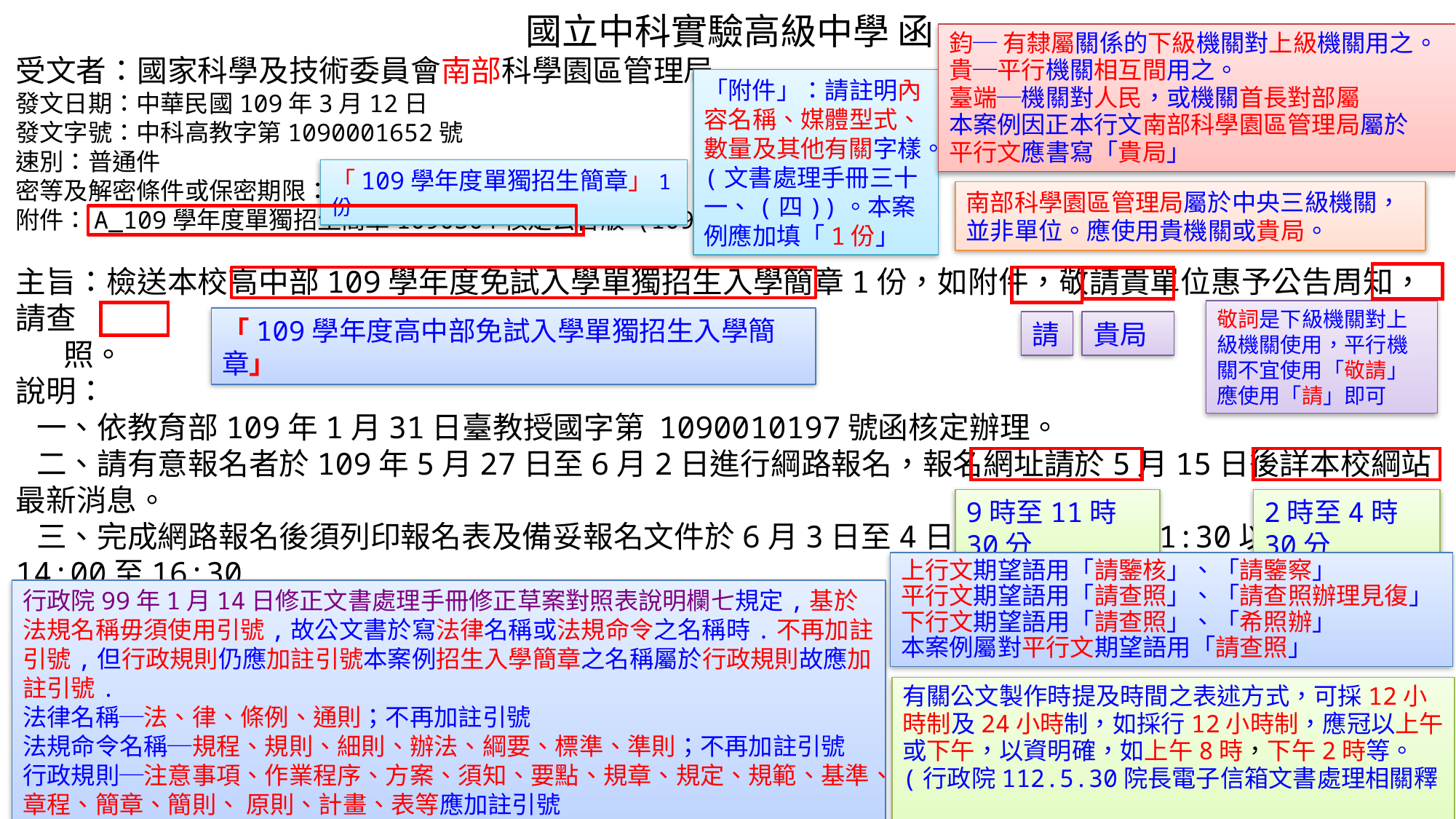

國立中科實驗高級中學 函
受文者：國家科學及技術委員會南部科學園區管理局
發文日期：中華民國109年3月12日
發文字號：中科高教字第1090001652號
速別：普通件
密等及解密條件或保密期限：
附件：A_109學年度單獨招生簡章1090304核定公告版 (1090001652-0-0.pdf)

主旨：檢送本校高中部109學年度免試入學單獨招生入學簡章1份，如附件，敬請貴單位惠予公告周知，請查
      照。
說明：
  一、依教育部109年1月31日臺教授國字第 1090010197號函核定辦理。
  二、請有意報名者於109年5月27日至6月2日進行綱路報名，報名網址請於5月15日後詳本校綱站最新消息。
  三、完成網路報名後須列印報名表及備妥報名文件於6月3日至4日上午9:00至11:30以及下午14:00至16:30
      ，至本校繳驗文件方屬完成報名，詳細方式請參閱簡章規定。
正本：國家科學及技術委員會南部科學園區管理局
副本：

鈞─ 有隸屬關係的下級機關對上級機關用之。
貴─平行機關相互間用之。
臺端─機關對人民，或機關首長對部屬
本案例因正本行文南部科學園區管理局屬於
平行文應書寫「貴局」
「附件」：請註明內容名稱、媒體型式、數量及其他有關字樣。(文書處理手冊三十一、(四))。本案例應加填「1份」
「109學年度單獨招生簡章」1份
南部科學園區管理局屬於中央三級機關，並非單位。應使用貴機關或貴局。

敬詞是下級機關對上級機關使用，平行機關不宜使用「敬請」應使用「請」即可

「109學年度高中部免試入學單獨招生入學簡章」
請
貴局

9時至11時30分
2時至4時30分
上行文期望語用「請鑒核」、「請鑒察」
平行文期望語用「請查照」、「請查照辦理見復」
下行文期望語用「請查照」、「希照辦」
本案例屬對平行文期望語用「請查照」
行政院99年1月14日修正文書處理手冊修正草案對照表說明欄七規定,基於法規名稱毋須使用引號,故公文書於寫法律名稱或法規命令之名稱時.不再加註引號,但行政規則仍應加註引號本案例招生入學簡章之名稱屬於行政規則故應加註引號.
法律名稱─法、律、條例、通則；不再加註引號
法規命令名稱─規程、規則、細則、辦法、綱要、標準、準則；不再加註引號
行政規則─注意事項、作業程序、方案、須知、要點、規章、規定、規範、基準、章程、簡章、簡則、 原則、計畫、表等應加註引號
有關公文製作時提及時間之表述方式，可採12小時制及24小時制，如採行12小時制，應冠以上午或下午，以資明確，如上午8時，下午2時等。(行政院112.5.30院長電子信箱文書處理相關釋